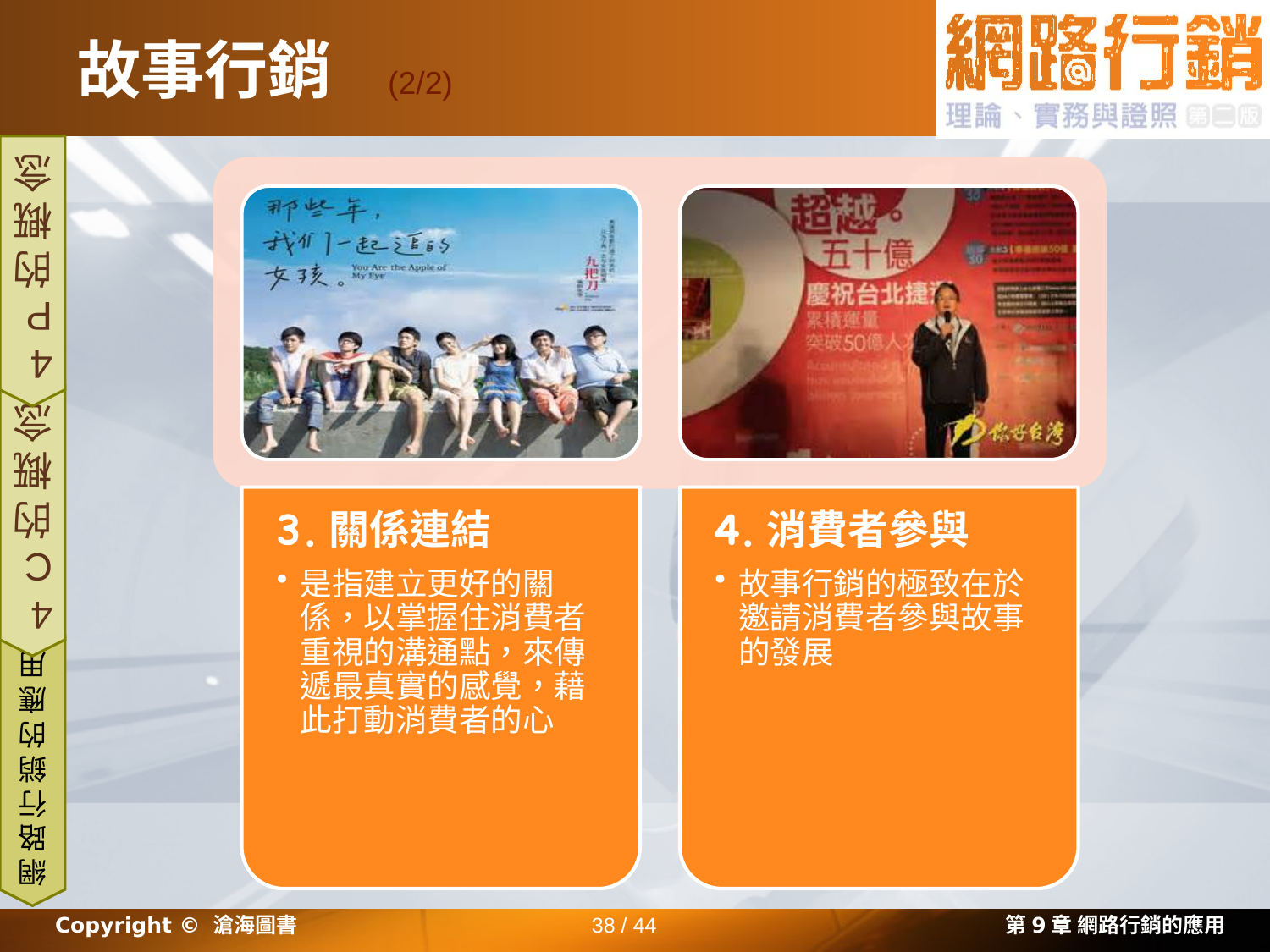

# 故事行銷
(2/2)
3.關係連結
是指建立更好的關係，以掌握住消費者重視的溝通點，來傳遞最真實的感覺，藉此打動消費者的心
4.消費者參與
故事行銷的極致在於邀請消費者參與故事的發展
4P 的概念
4C 的概念
網路行銷的應用
Copyright © 滄海圖書
38 / 44
第9章 網路行銷的應用